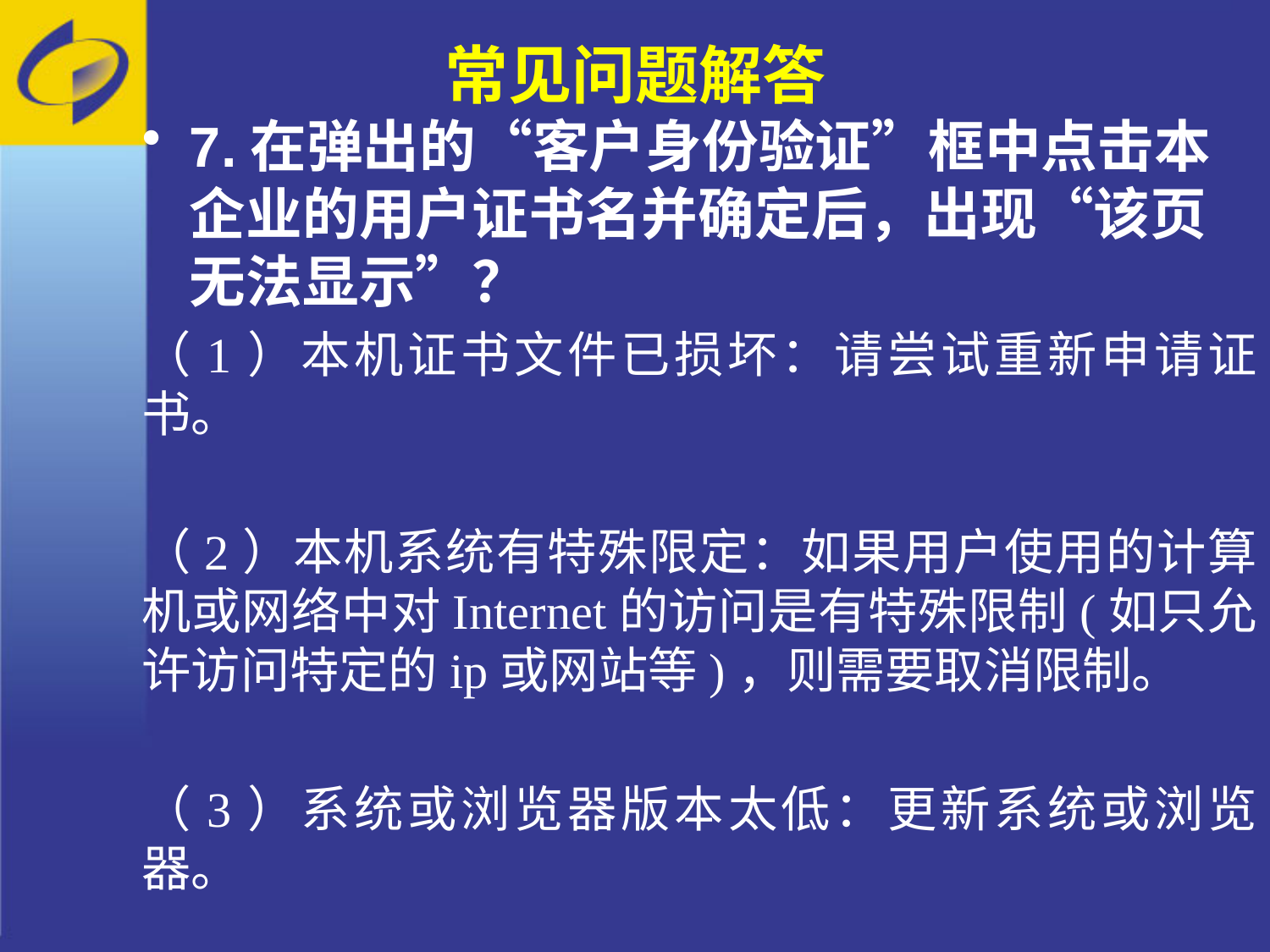

# 常见问题解答
7.在弹出的“客户身份验证”框中点击本企业的用户证书名并确定后，出现“该页无法显示”？
（1）本机证书文件已损坏：请尝试重新申请证书。

（2）本机系统有特殊限定：如果用户使用的计算机或网络中对Internet的访问是有特殊限制(如只允许访问特定的ip或网站等)，则需要取消限制。

（3）系统或浏览器版本太低：更新系统或浏览器。